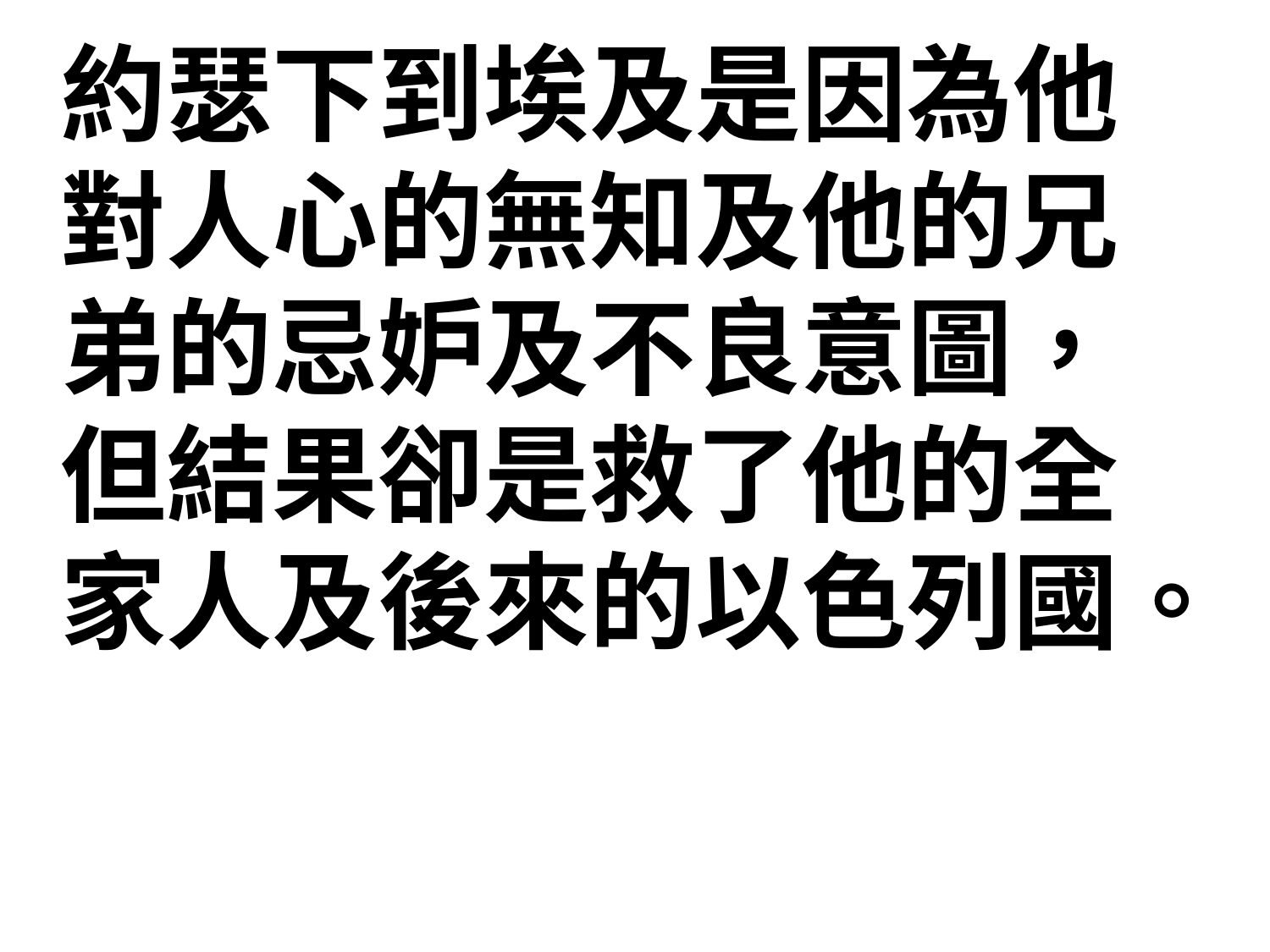

約瑟下到埃及是因為他對人心的無知及他的兄弟的忌妒及不良意圖，但結果卻是救了他的全家人及後來的以色列國。